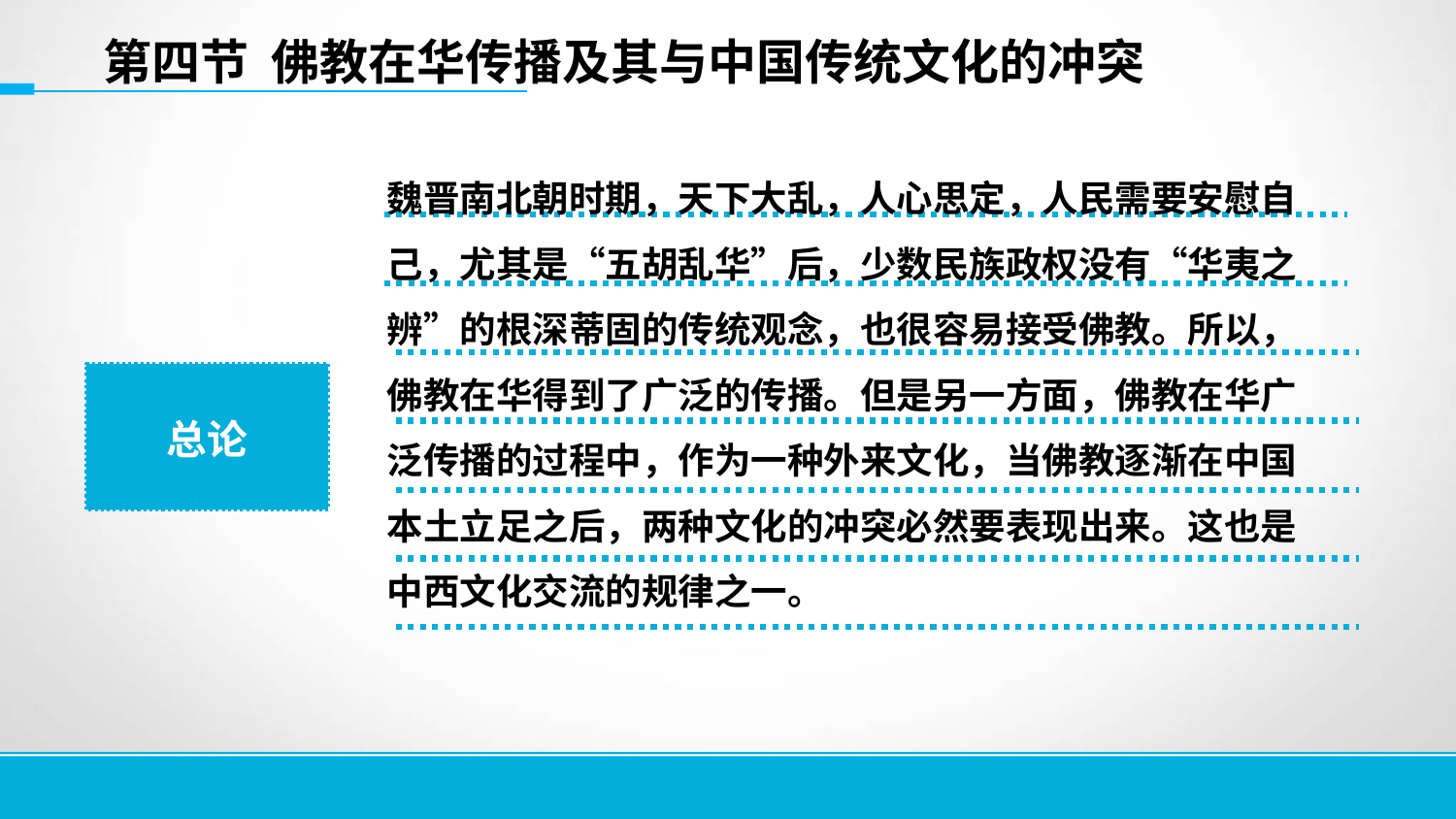

第四节  佛教在华传播及其与中国传统文化的冲突

魏晋南北朝时期，天下大乱，人心思定，人民需要安慰自己，尤其是“五胡乱华”后，少数民族政权没有“华夷之辨”的根深蒂固的传统观念，也很容易接受佛教。所以，佛教在华得到了广泛的传播。但是另一方面，佛教在华广泛传播的过程中，作为一种外来文化，当佛教逐渐在中国本土立足之后，两种文化的冲突必然要表现出来。这也是中西文化交流的规律之一。
总论